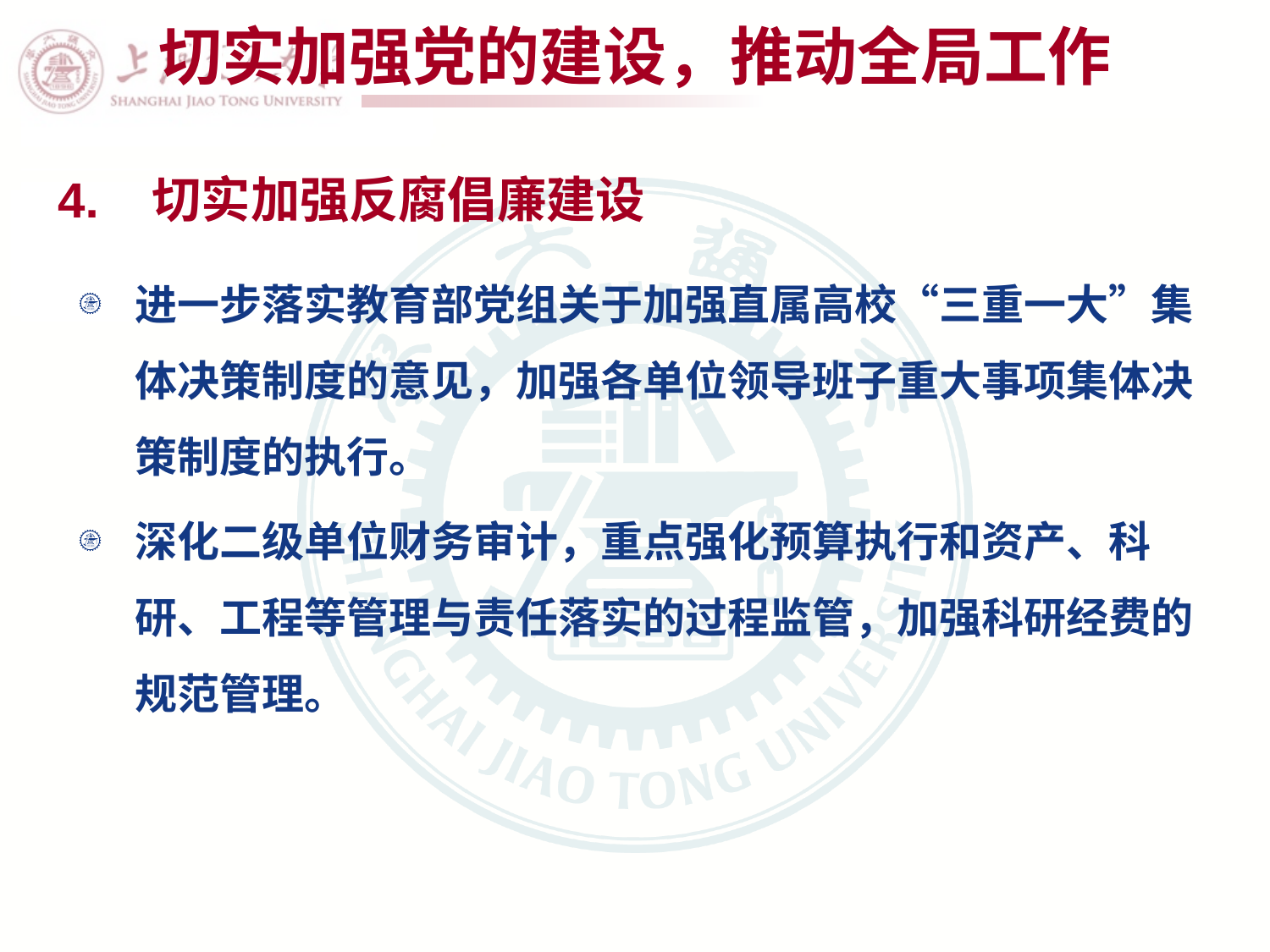

# 切实加强党的建设，推动全局工作
4.   切实加强反腐倡廉建设
进一步落实教育部党组关于加强直属高校“三重一大”集体决策制度的意见，加强各单位领导班子重大事项集体决策制度的执行。
深化二级单位财务审计，重点强化预算执行和资产、科研、工程等管理与责任落实的过程监管，加强科研经费的规范管理。